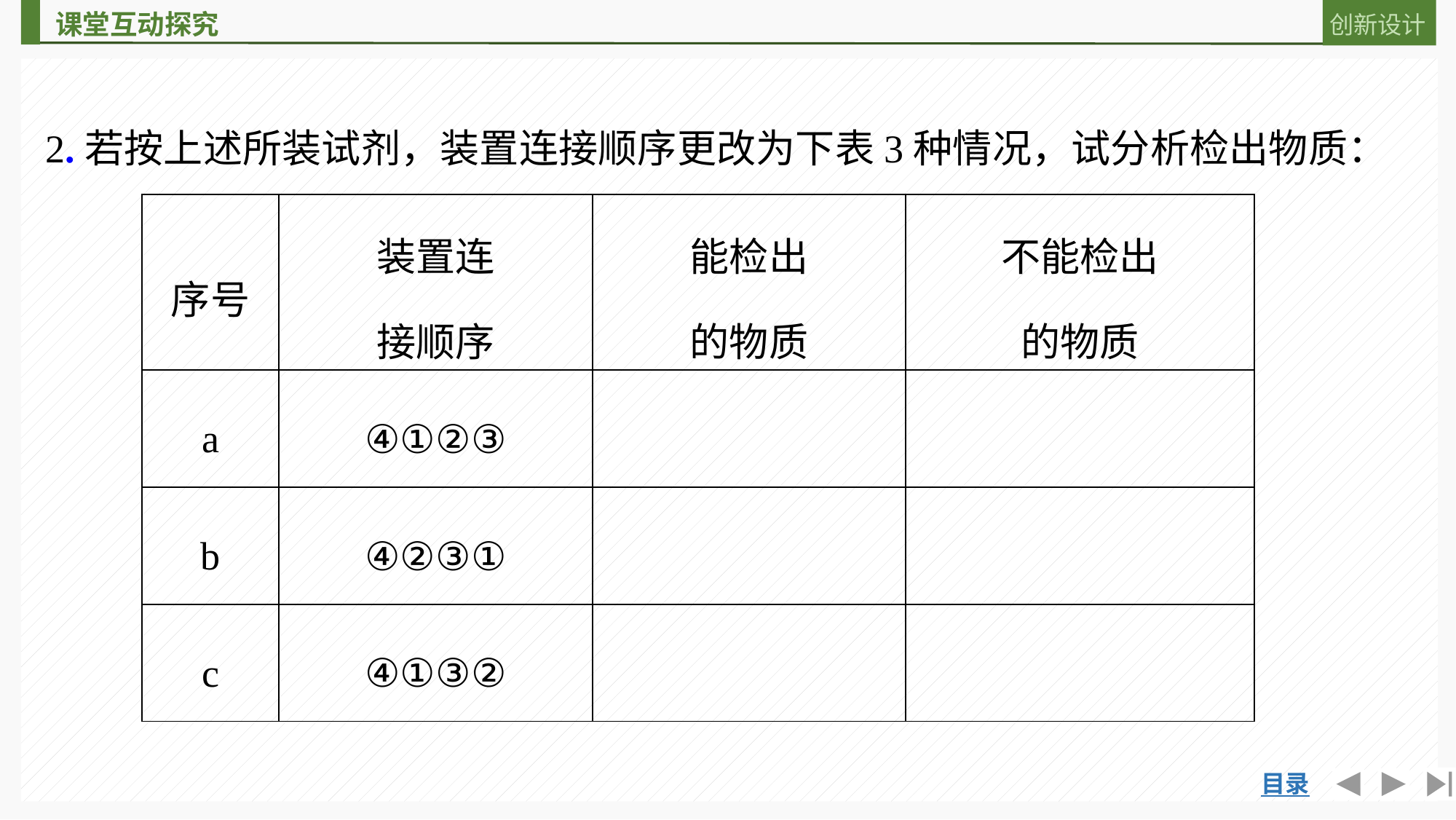

2.若按上述所装试剂，装置连接顺序更改为下表3种情况，试分析检出物质：
| 序号 | 装置连 接顺序 | 能检出 的物质 | 不能检出 的物质 |
| --- | --- | --- | --- |
| a | ④①②③ |  |  |
| b | ④②③① |  |  |
| c | ④①③② |  |  |